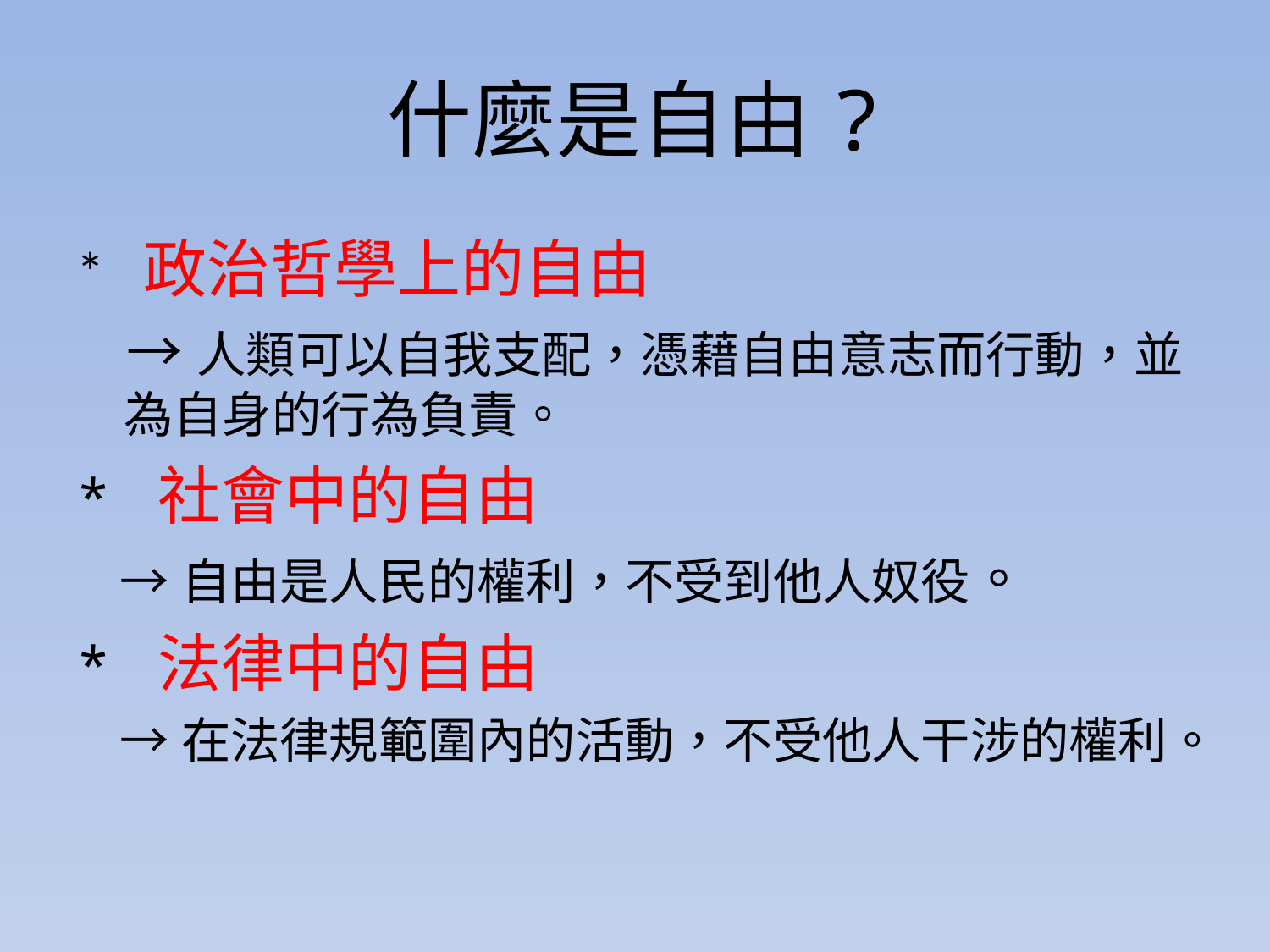

# 什麼是自由?
*  政治哲學上的自由
    →人類可以自我支配，憑藉自由意志而行動，並為自身的行為負責。
* 社會中的自由
    →自由是人民的權利，不受到他人奴役。
* 法律中的自由
    →在法律規範圍內的活動，不受他人干涉的權利。